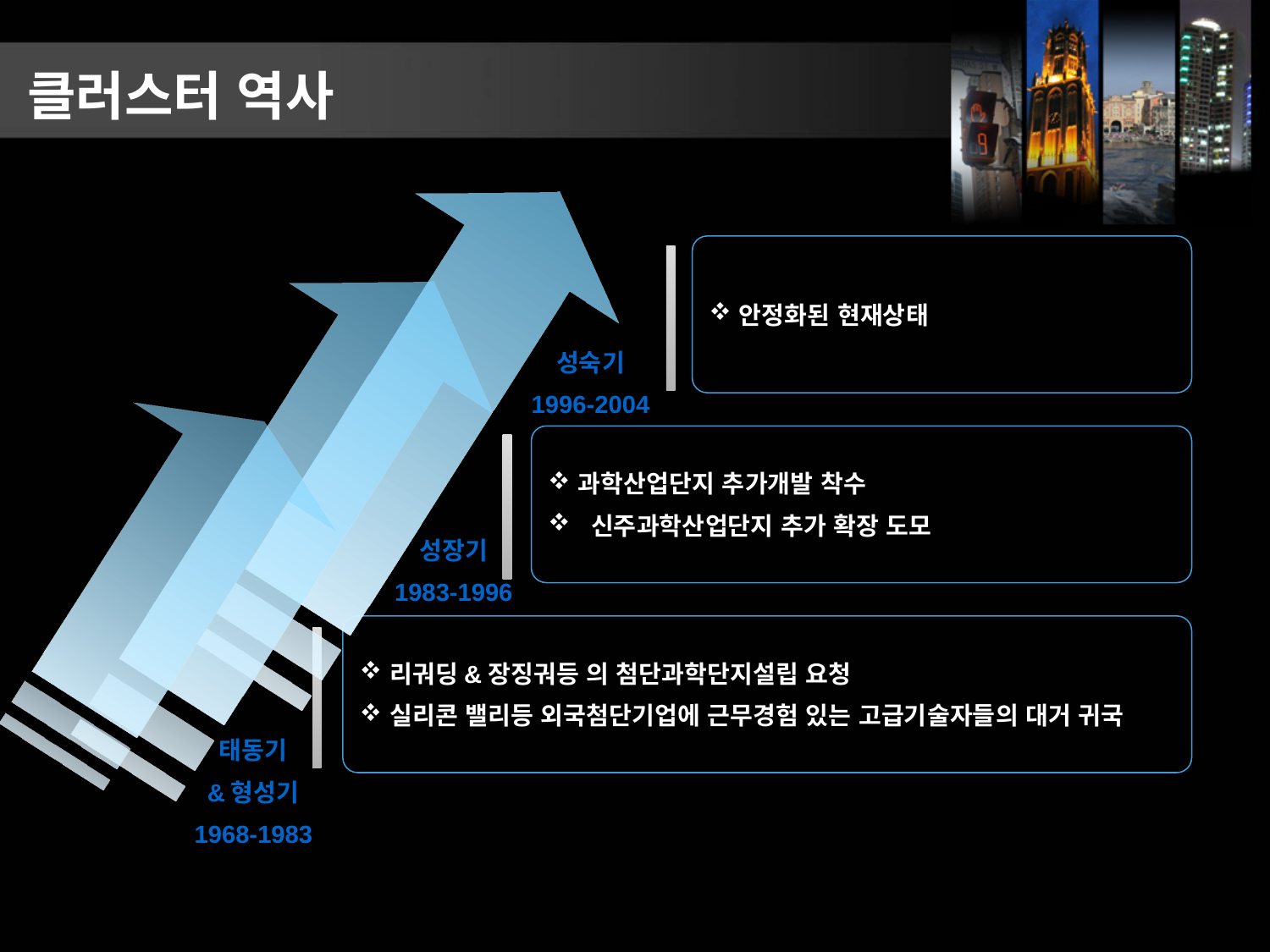

클러스터 역사
안정화된 현재상태

성숙기
1996-2004

과학산업단지 추가개발 착수
 신주과학산업단지 추가 확장 도모

성장기
1983-1996
리궈딩&장징궈등 의 첨단과학단지설립 요청
실리콘 밸리등 외국첨단기업에 근무경험 있는 고급기술자들의 대거 귀국

태동기
&형성기
1968-1983